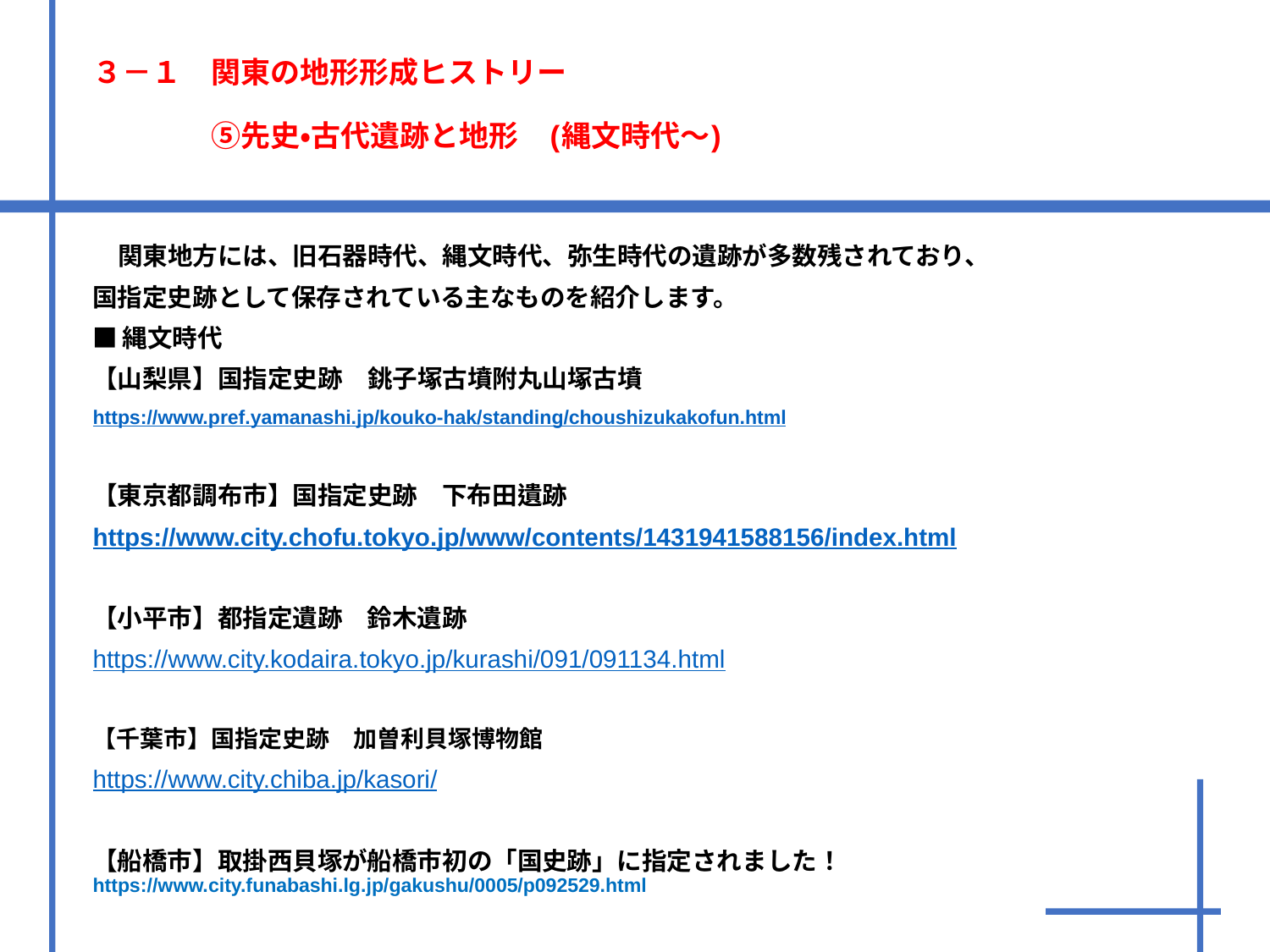

３－１　関東の地形形成ヒストリー
　　　　⑤先史・古代遺跡と地形　(縄文時代～)

　関東地方には、旧石器時代、縄文時代、弥生時代の遺跡が多数残されており、
国指定史跡として保存されている主なものを紹介します。
■縄文時代
【山梨県】国指定史跡　銚子塚古墳附丸山塚古墳
https://www.pref.yamanashi.jp/kouko-hak/standing/choushizukakofun.html

【東京都調布市】国指定史跡　下布田遺跡
https://www.city.chofu.tokyo.jp/www/contents/1431941588156/index.html

【小平市】都指定遺跡　鈴木遺跡
https://www.city.kodaira.tokyo.jp/kurashi/091/091134.html

【千葉市】国指定史跡　加曽利貝塚博物館
https://www.city.chiba.jp/kasori/

【船橋市】取掛西貝塚が船橋市初の「国史跡」に指定されました！　https://www.city.funabashi.lg.jp/gakushu/0005/p092529.html